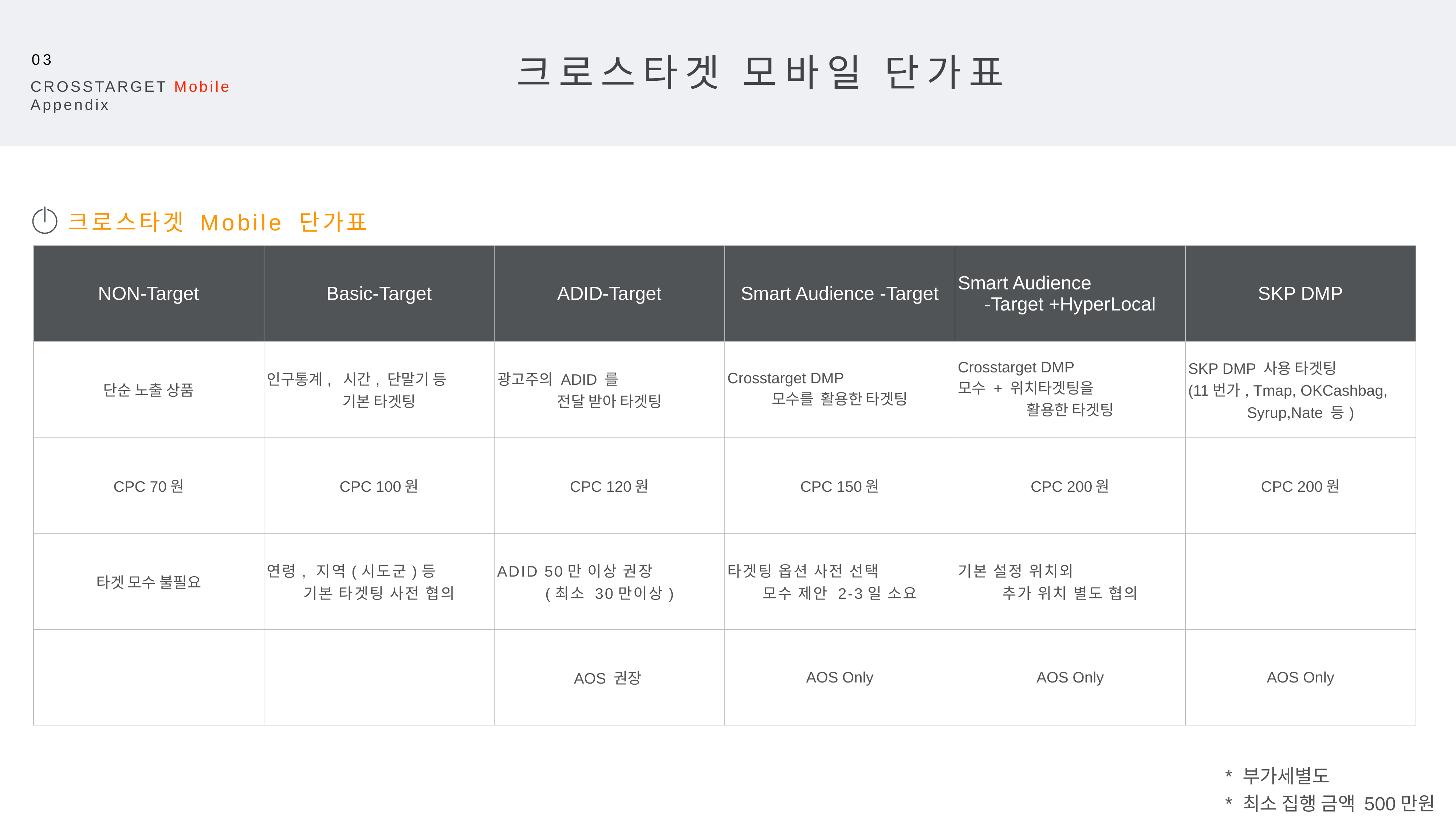

22
크로스타겟 모바일 단가표
03
CROSSTARGET Mobile
Appendix
크로스타겟 Mobile 단가표

| NON-Target | Basic-Target | ADID-Target | Smart Audience -Target | Smart Audience -Target +HyperLocal | SKP DMP |
| --- | --- | --- | --- | --- | --- |
| 단순 노출 상품 | 인구통계, 시간, 단말기 등 기본 타겟팅 | 광고주의 ADID 를 전달 받아 타겟팅 | Crosstarget DMP 모수를 활용한 타겟팅 | Crosstarget DMP 모수 + 위치타겟팅을 활용한 타겟팅 | SKP DMP 사용 타겟팅 (11번가, Tmap, OKCashbag, Syrup,Nate 등) |
| CPC 70원 | CPC 100원 | CPC 120원 | CPC 150원 | CPC 200원 | CPC 200원 |
| 타겟 모수 불필요 | 연령, 지역(시도군)등 기본 타겟팅 사전 협의 | ADID 50만 이상 권장 (최소 30만이상) | 타겟팅 옵션 사전 선택 모수 제안 2-3일 소요 | 기본 설정 위치외 추가 위치 별도 협의 |  |
|  |  | AOS 권장 | AOS Only | AOS Only | AOS Only |
* 부가세별도
* 최소 집행 금액 500만원